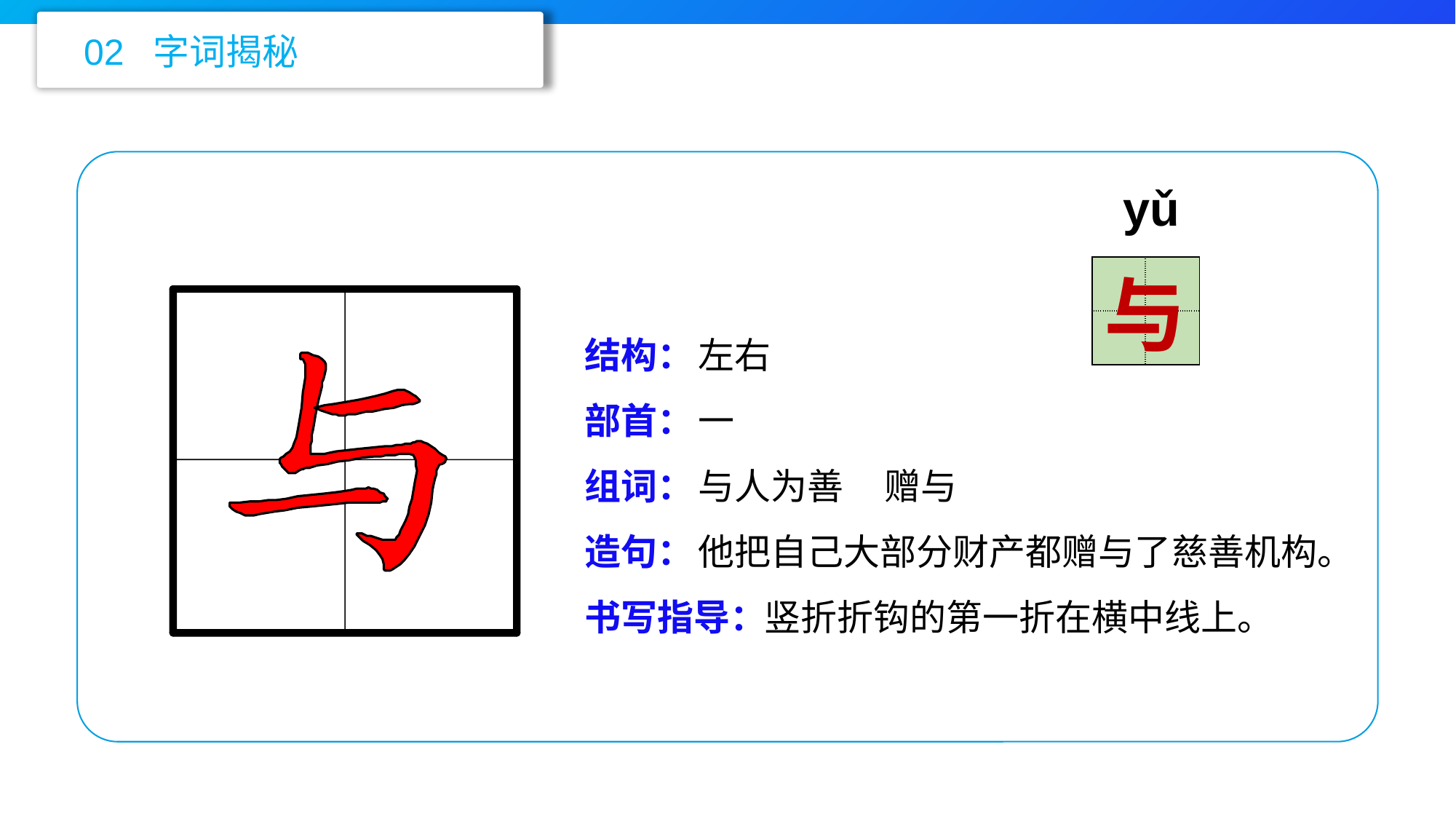

02  字词揭秘
yǔ
|  |  |
| --- | --- |
|  |  |
与

结构：
部首：
组词：
造句：
书写指导：

左右
一
与人为善     赠与
他把自己大部分财产都赠与了慈善机构。
       竖折折钩的第一折在横中线上。